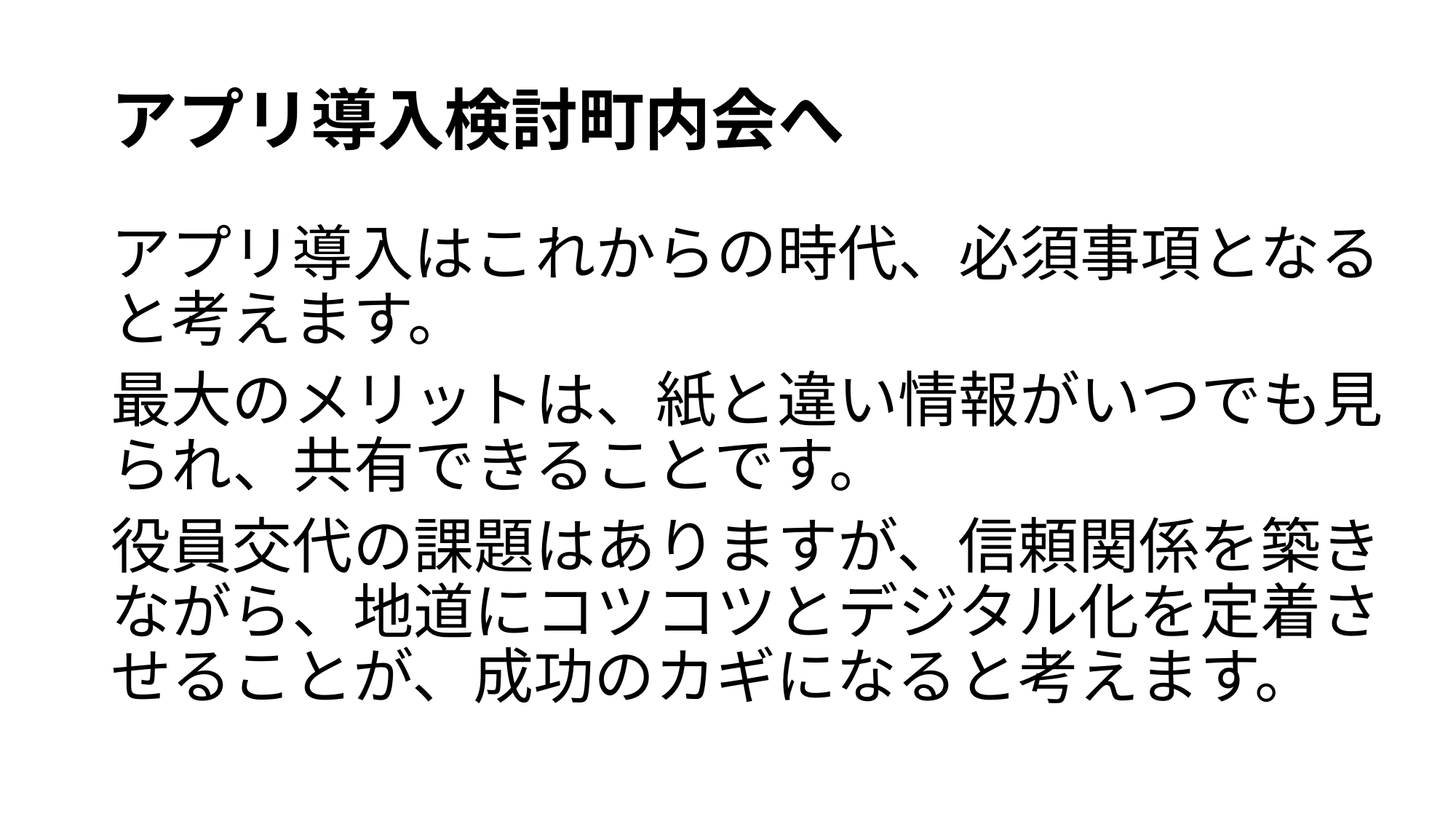

# アプリ導入検討町内会へ
アプリ導入はこれからの時代、必須事項となると考えます。
最大のメリットは、紙と違い情報がいつでも見られ、共有できることです。
役員交代の課題はありますが、信頼関係を築きながら、地道にコツコツとデジタル化を定着させることが、成功のカギになると考えます。